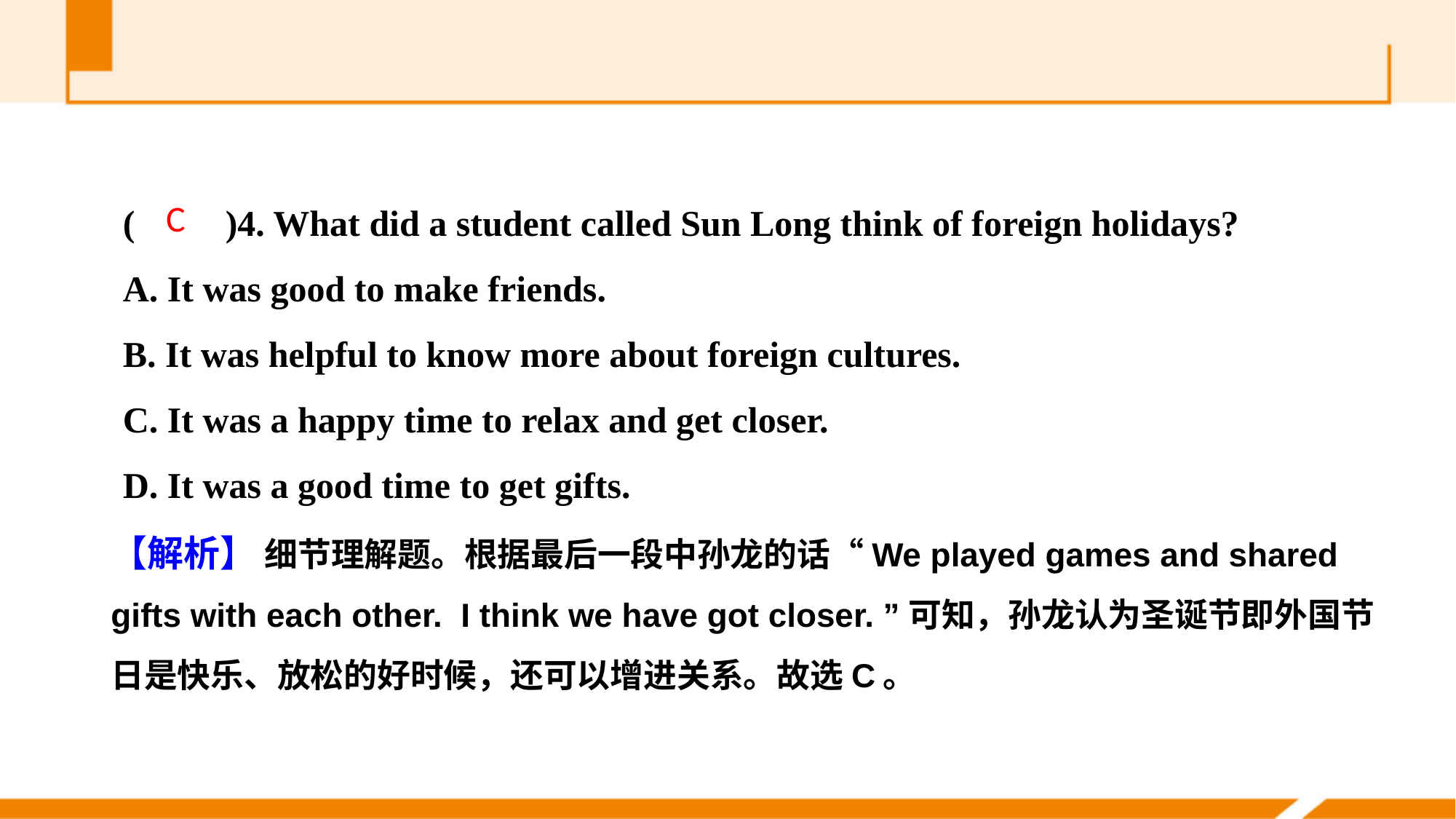

(　　)4. What did a student called Sun Long think of foreign holidays?
A. It was good to make friends.
B. It was helpful to know more about foreign cultures.
C. It was a happy time to relax and get closer.
D. It was a good time to get gifts.
C
【解析】 细节理解题。根据最后一段中孙龙的话“We played games and shared gifts with each other.  I think we have got closer. ”可知，孙龙认为圣诞节即外国节日是快乐、放松的好时候，还可以增进关系。故选C。